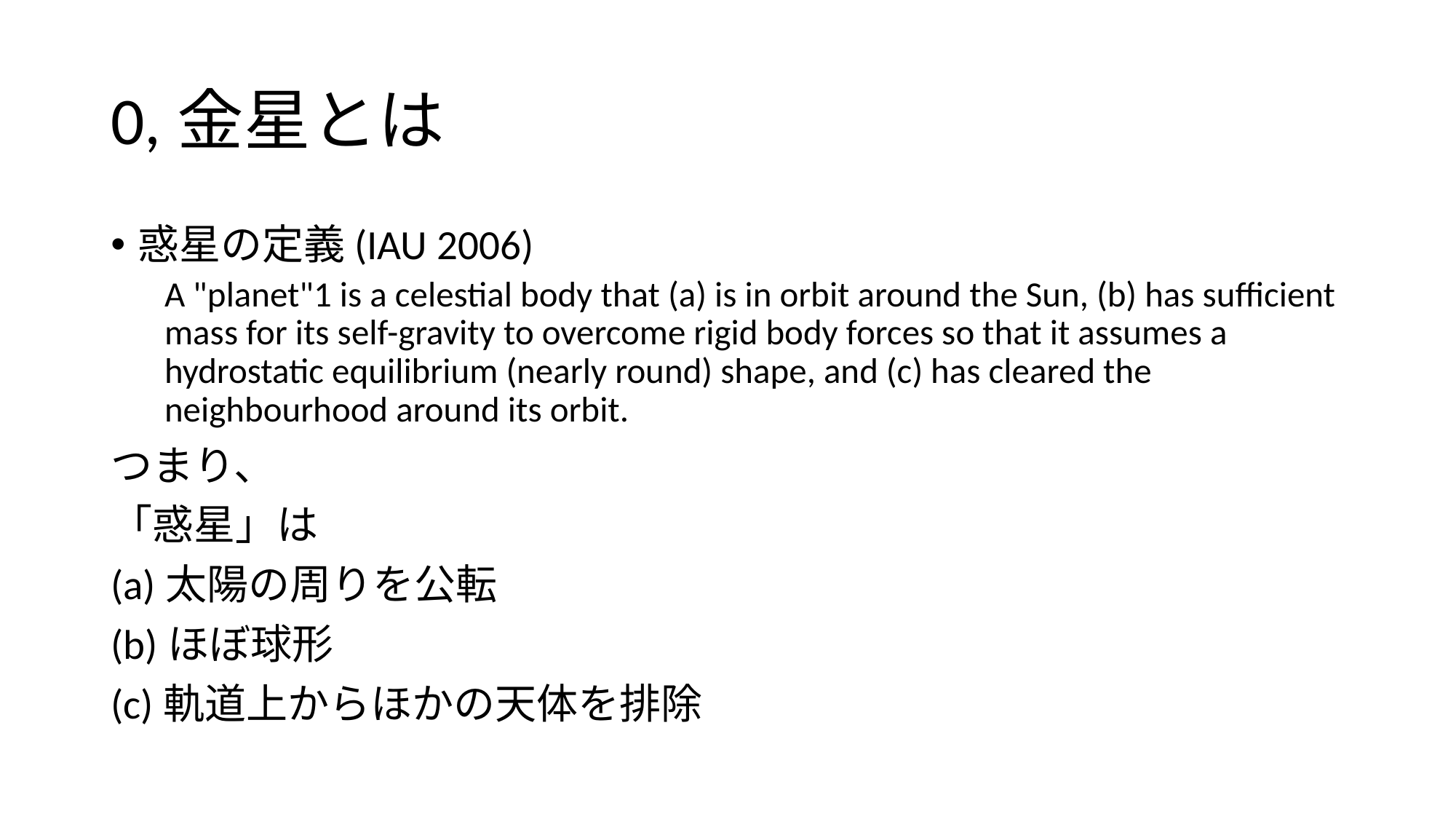

# 0,金星とは
惑星の定義(IAU 2006)
A "planet"1 is a celestial body that (a) is in orbit around the Sun, (b) has sufficient mass for its self-gravity to overcome rigid body forces so that it assumes a hydrostatic equilibrium (nearly round) shape, and (c) has cleared the neighbourhood around its orbit.
つまり、
「惑星」は
(a)太陽の周りを公転
(b)ほぼ球形
(c)軌道上からほかの天体を排除